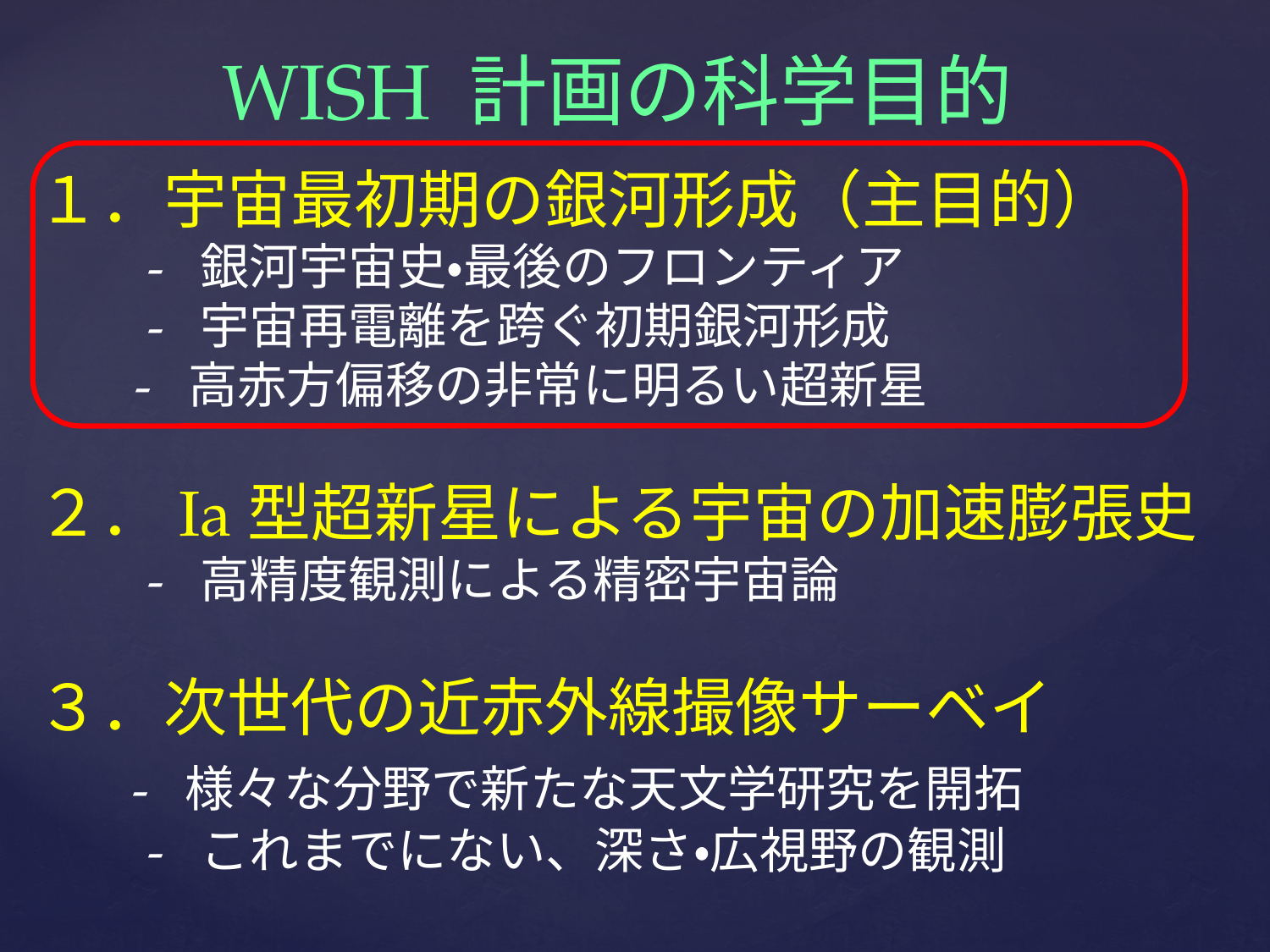

WISH 計画の科学目的

１．宇宙最初期の銀河形成（主目的）
　　-  銀河宇宙史・最後のフロンティア
　　-  宇宙再電離を跨ぐ初期銀河形成
        -  高赤方偏移の非常に明るい超新星

２．Ia型超新星による宇宙の加速膨張史
　　-  高精度観測による精密宇宙論

３．次世代の近赤外線撮像サーベイ
      -  様々な分野で新たな天文学研究を開拓
　　-  これまでにない、深さ・広視野の観測